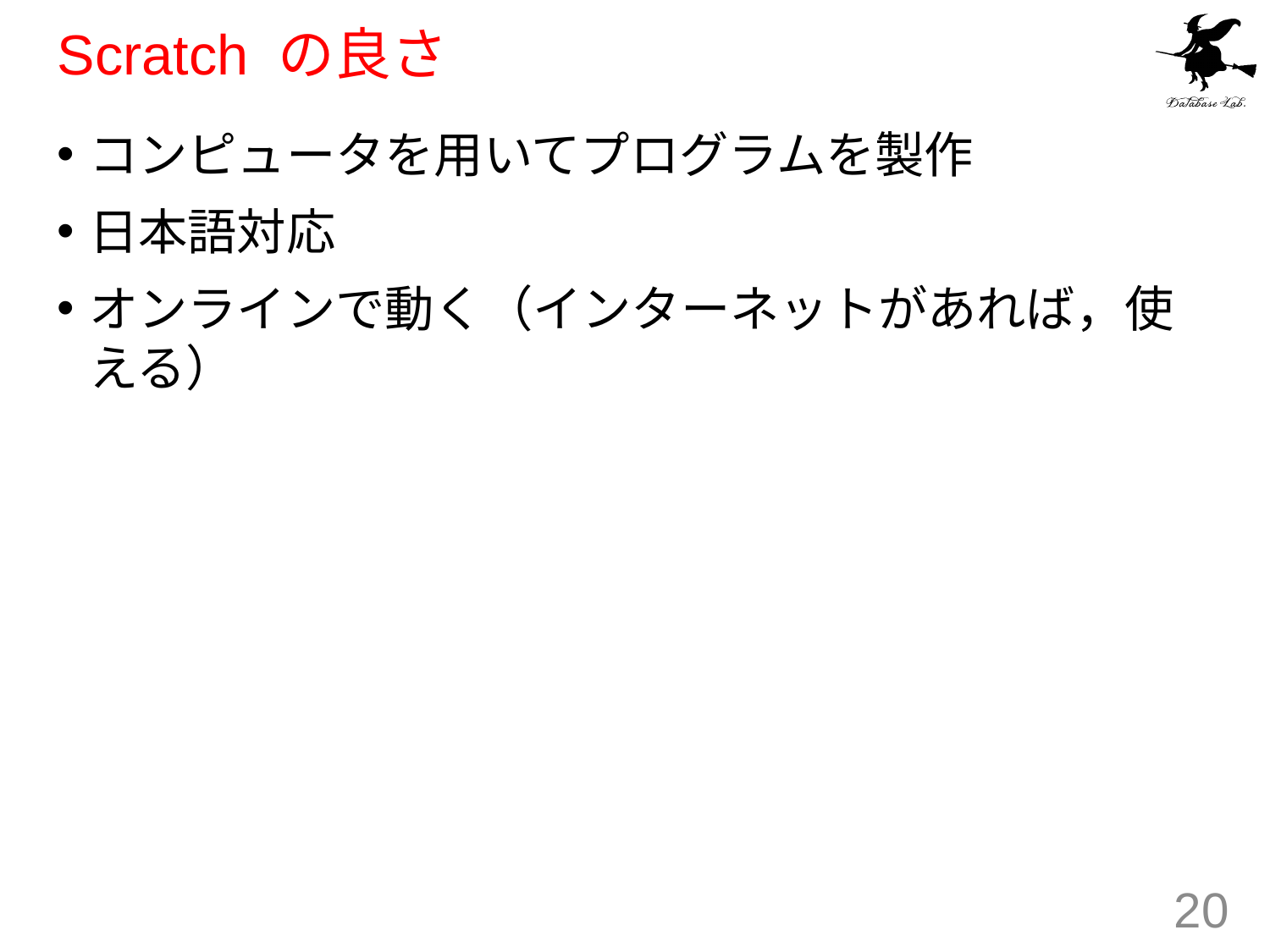

# Scratch の良さ
コンピュータを用いてプログラムを製作
日本語対応
オンラインで動く（インターネットがあれば，使える）

20